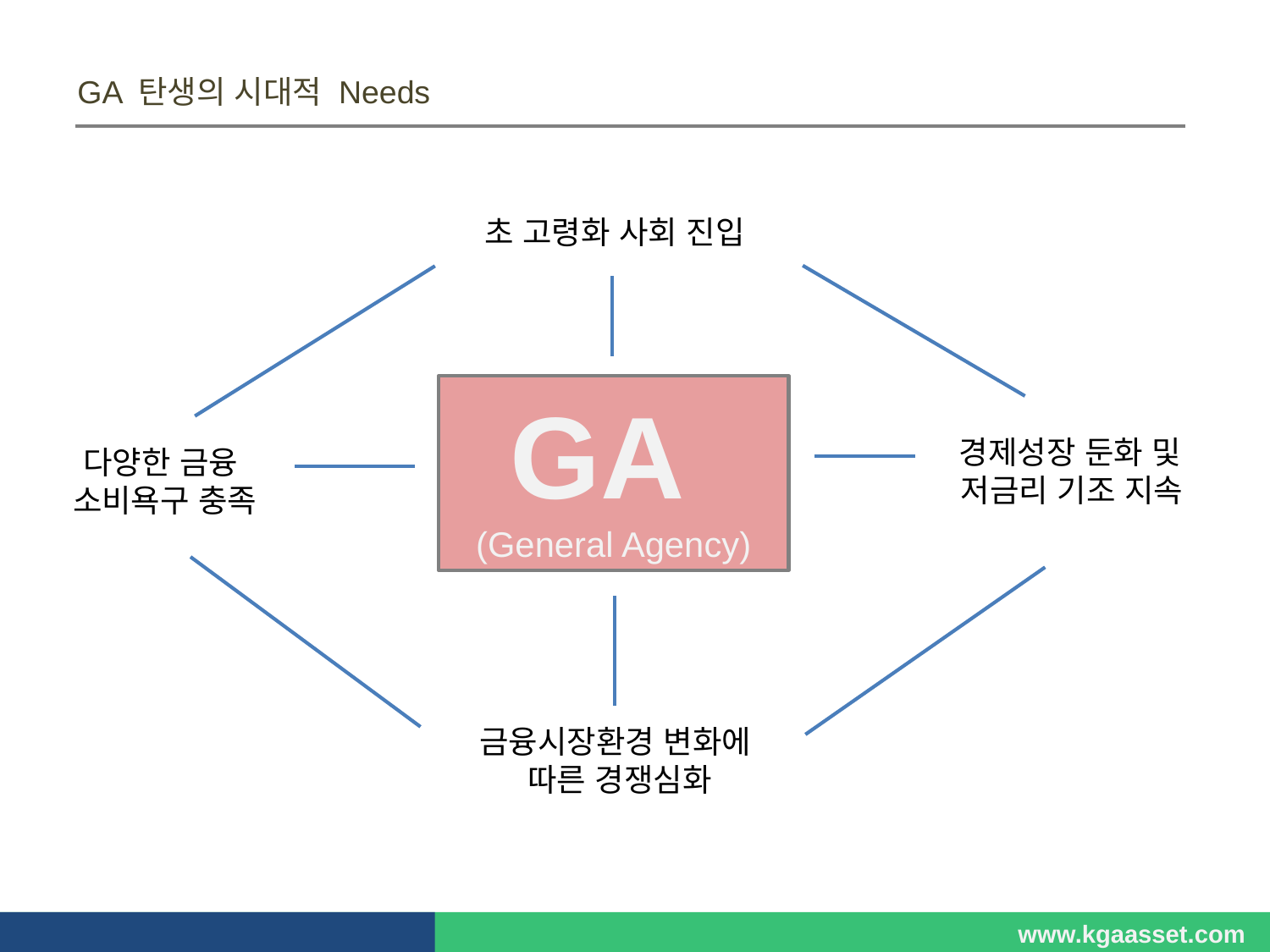

GA 탄생의 시대적 Needs
초 고령화 사회 진입
GA
(General Agency)
경제성장 둔화 및
    저금리 기조 지속
다양한 금융
소비욕구 충족
금융시장환경 변화에
따른 경쟁심화

www.kgaasset.com